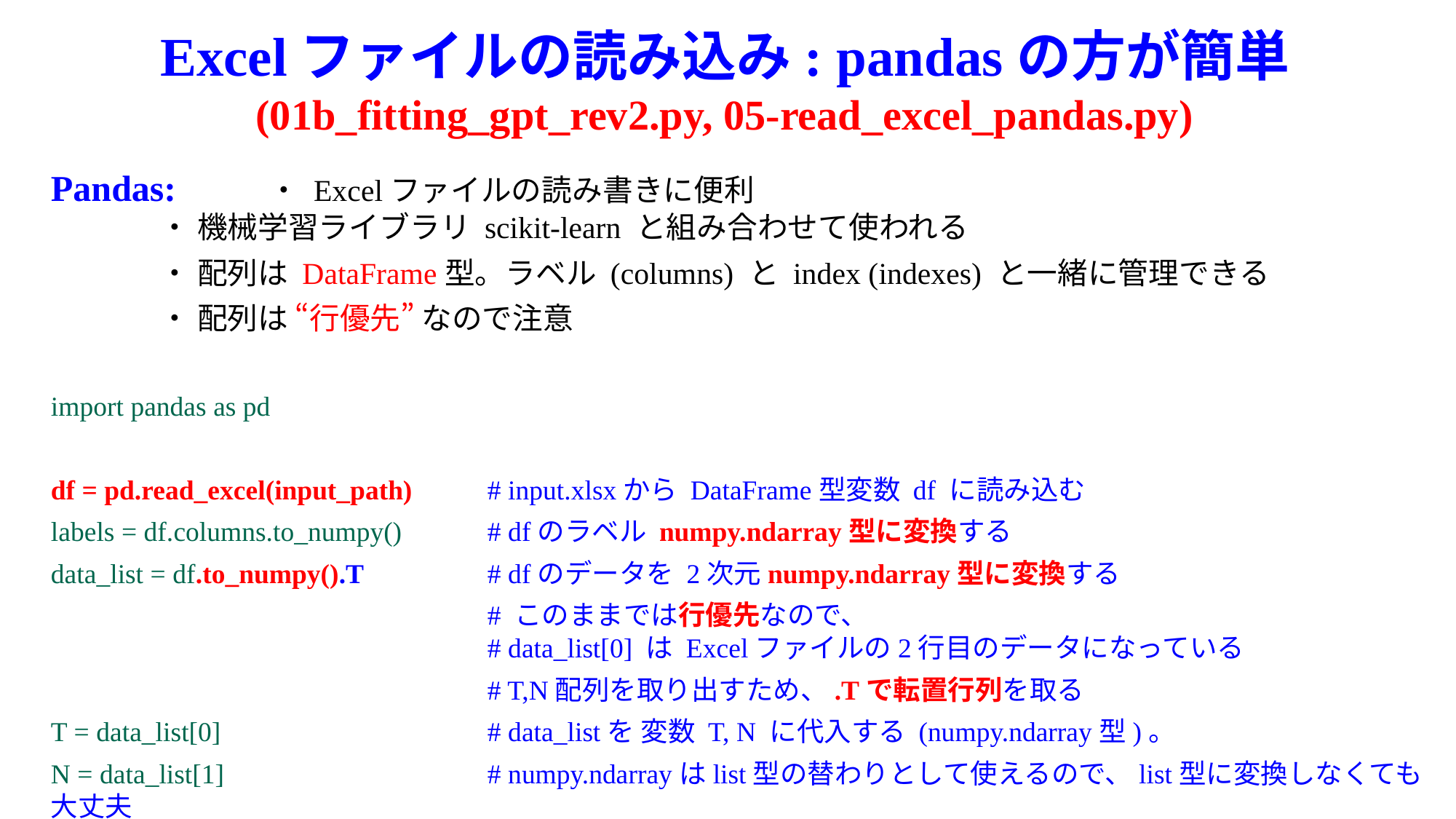

# Excelファイルの読み込み: pandasの方が簡単 (01b_fitting_gpt_rev2.py, 05-read_excel_pandas.py)
Pandas:	・ Excelファイルの読み書きに便利
	・ 機械学習ライブラリ scikit-learn と組み合わせて使われる
	・ 配列は DataFrame型。ラベル (columns) と index (indexes) と一緒に管理できる
	・ 配列は “行優先” なので注意
import pandas as pd

df = pd.read_excel(input_path)	# input.xlsxから DataFrame型変数 df に読み込む
labels = df.columns.to_numpy()	# dfのラベル numpy.ndarray型に変換する
data_list = df.to_numpy().T		# dfのデータを 2次元numpy.ndarray型に変換する
				# このままでは行優先なので、
				# data_list[0] は Excelファイルの2行目のデータになっている
				# T,N配列を取り出すため、.Tで転置行列を取る
T = data_list[0]			# data_listを 変数 T, N に代入する (numpy.ndarray型)。
N = data_list[1] 			# numpy.ndarrayはlist型の替わりとして使えるので、list型に変換しなくても大丈夫